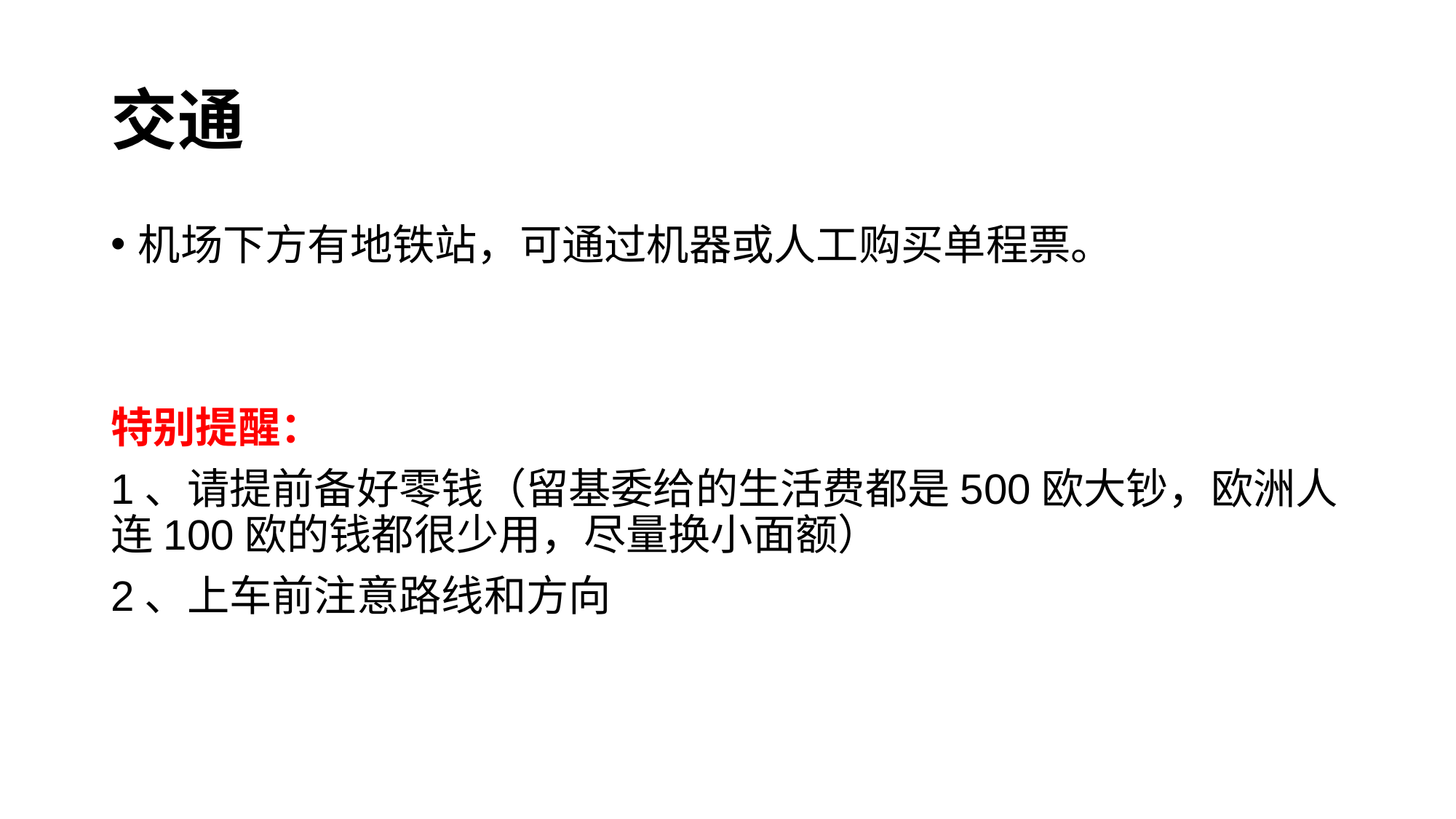

# 交通
机场下方有地铁站，可通过机器或人工购买单程票。

特别提醒：
1、请提前备好零钱（留基委给的生活费都是500欧大钞，欧洲人连100欧的钱都很少用，尽量换小面额）
2、上车前注意路线和方向